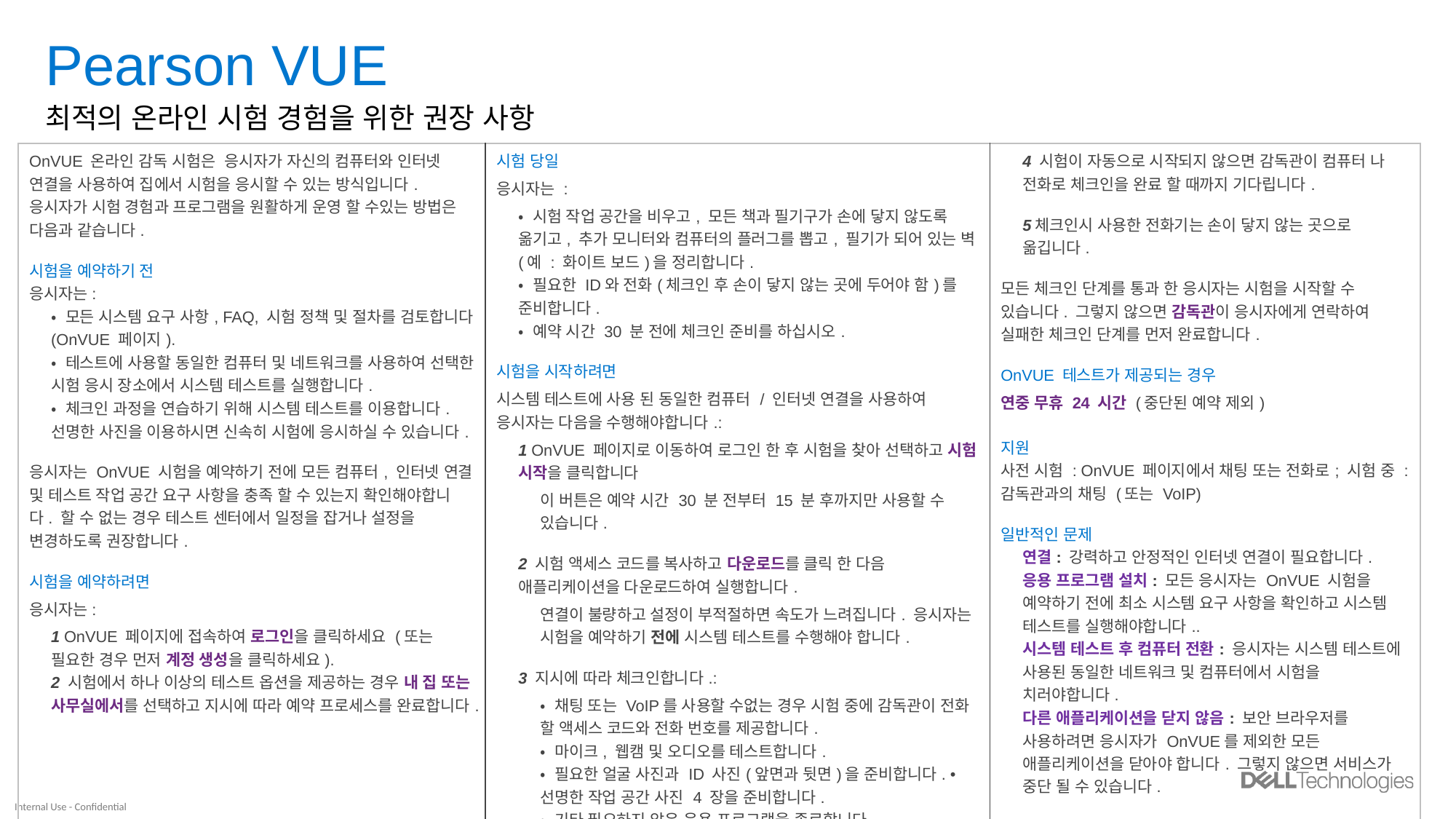

# Pearson VUE
최적의 온라인 시험 경험을 위한 권장 사항
| OnVUE 온라인 감독 시험은 응시자가 자신의 컴퓨터와 인터넷 연결을 사용하여 집에서 시험을 응시할 수 있는 방식입니다. 응시자가 시험 경험과 프로그램을 원활하게 운영 할 수있는 방법은 다음과 같습니다. 시험을 예약하기 전 응시자는: • 모든 시스템 요구 사항, FAQ, 시험 정책 및 절차를 검토합니다 (OnVUE 페이지). • 테스트에 사용할 동일한 컴퓨터 및 네트워크를 사용하여 선택한 시험 응시 장소에서 시스템 테스트를 실행합니다. • 체크인 과정을 연습하기 위해 시스템 테스트를 이용합니다. 선명한 사진을 이용하시면 신속히 시험에 응시하실 수 있습니다. 응시자는 OnVUE 시험을 예약하기 전에 모든 컴퓨터, 인터넷 연결 및 테스트 작업 공간 요구 사항을 충족 할 수 있는지 확인해야합니다. 할 수 없는 경우 테스트 센터에서 일정을 잡거나 설정을 변경하도록 권장합니다. 시험을 예약하려면 응시자는: 1 OnVUE 페이지에 접속하여 로그인을 클릭하세요 (또는 필요한 경우 먼저 계정 생성을 클릭하세요). 2 시험에서 하나 이상의 테스트 옵션을 제공하는 경우 내 집 또는 사무실에서를 선택하고 지시에 따라 예약 프로세스를 완료합니다. | 시험 당일 응시자는 : • 시험 작업 공간을 비우고, 모든 책과 필기구가 손에 닿지 않도록 옮기고, 추가 모니터와 컴퓨터의 플러그를 뽑고, 필기가 되어 있는 벽(예 : 화이트 보드)을 정리합니다. • 필요한 ID와 전화(체크인 후 손이 닿지 않는 곳에 두어야 함)를 준비합니다. • 예약 시간 30 분 전에 체크인 준비를 하십시오. 시험을 시작하려면 시스템 테스트에 사용 된 동일한 컴퓨터 / 인터넷 연결을 사용하여 응시자는 다음을 수행해야합니다.: 1 OnVUE 페이지로 이동하여 로그인 한 후 시험을 찾아 선택하고 시험 시작을 클릭합니다 이 버튼은 예약 시간 30 분 전부터 15 분 후까지만 사용할 수 있습니다. 2 시험 액세스 코드를 복사하고 다운로드를 클릭 한 다음 애플리케이션을 다운로드하여 실행합니다. 연결이 불량하고 설정이 부적절하면 속도가 느려집니다. 응시자는 시험을 예약하기 전에 시스템 테스트를 수행해야 합니다. 3 지시에 따라 체크인합니다.: • 채팅 또는 VoIP를 사용할 수없는 경우 시험 중에 감독관이 전화 할 액세스 코드와 전화 번호를 제공합니다. • 마이크, 웹캠 및 오디오를 테스트합니다. • 필요한 얼굴 사진과 ID 사진(앞면과 뒷면)을 준비합니다. • 선명한 작업 공간 사진 4 장을 준비합니다. • 기타 필요하지 않은 응용 프로그램을 종료합니다. | 4 시험이 자동으로 시작되지 않으면 감독관이 컴퓨터 나 전화로 체크인을 완료 할 때까지 기다립니다. 5체크인시 사용한 전화기는 손이 닿지 않는 곳으로 옮깁니다. 모든 체크인 단계를 통과 한 응시자는 시험을 시작할 수 있습니다. 그렇지 않으면 감독관이 응시자에게 연락하여 실패한 체크인 단계를 먼저 완료합니다. OnVUE 테스트가 제공되는 경우 연중 무휴 24 시간 (중단된 예약 제외) 지원 사전 시험 : OnVUE 페이지에서 채팅 또는 전화로; 시험 중 : 감독관과의 채팅 (또는 VoIP) 일반적인 문제 연결: 강력하고 안정적인 인터넷 연결이 필요합니다. 응용 프로그램 설치: 모든 응시자는 OnVUE 시험을 예약하기 전에 최소 시스템 요구 사항을 확인하고 시스템 테스트를 실행해야합니다.. 시스템 테스트 후 컴퓨터 전환: 응시자는 시스템 테스트에 사용된 동일한 네트워크 및 컴퓨터에서 시험을 치러야합니다. 다른 애플리케이션을 닫지 않음: 보안 브라우저를 사용하려면 응시자가 OnVUE를 제외한 모든 애플리케이션을 닫아야 합니다. 그렇지 않으면 서비스가 중단 될 수 있습니다. |
| --- | --- | --- |